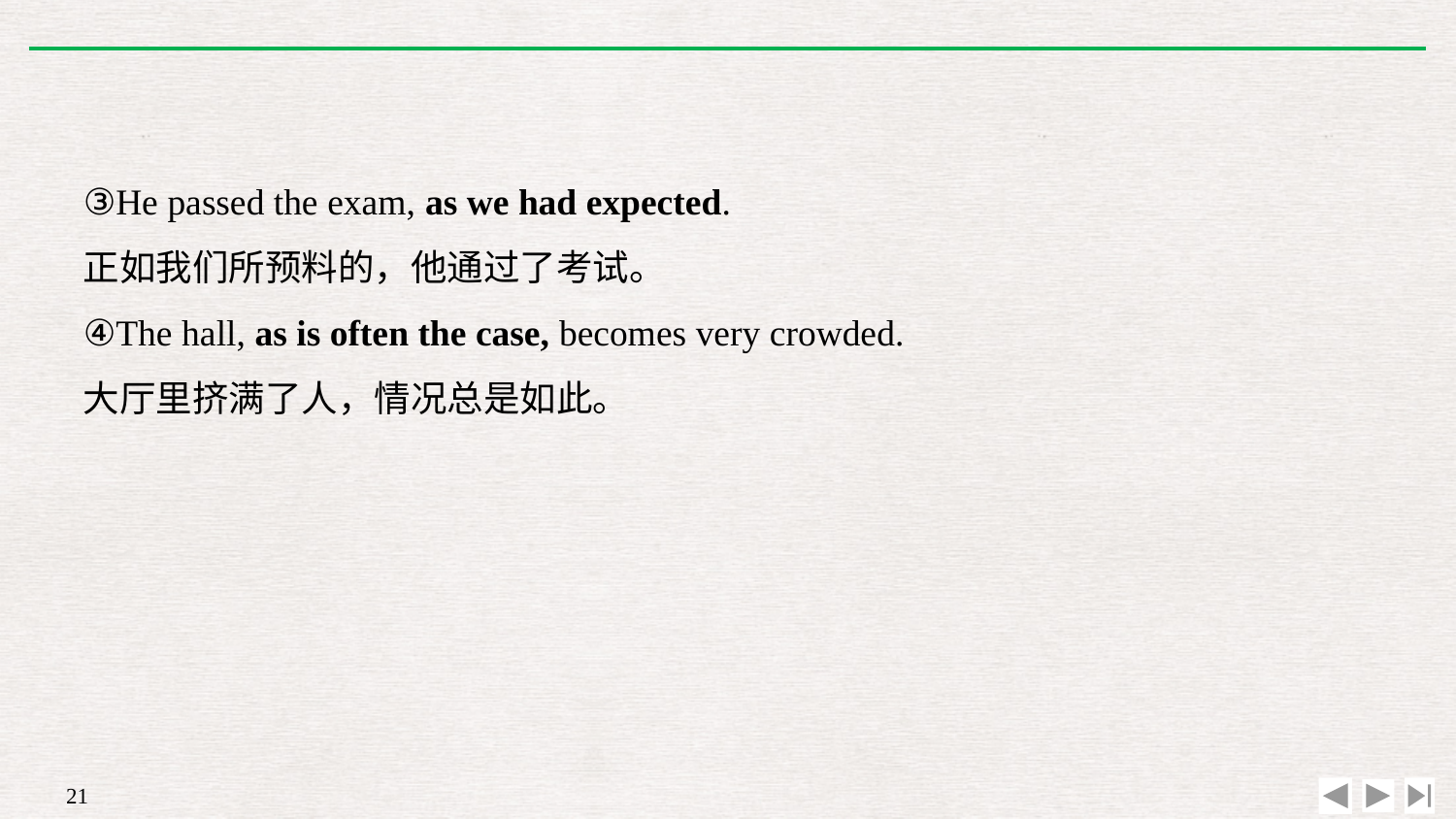

③He passed the exam, as we had expected.
正如我们所预料的，他通过了考试。
④The hall, as is often the case, becomes very crowded.
大厅里挤满了人，情况总是如此。